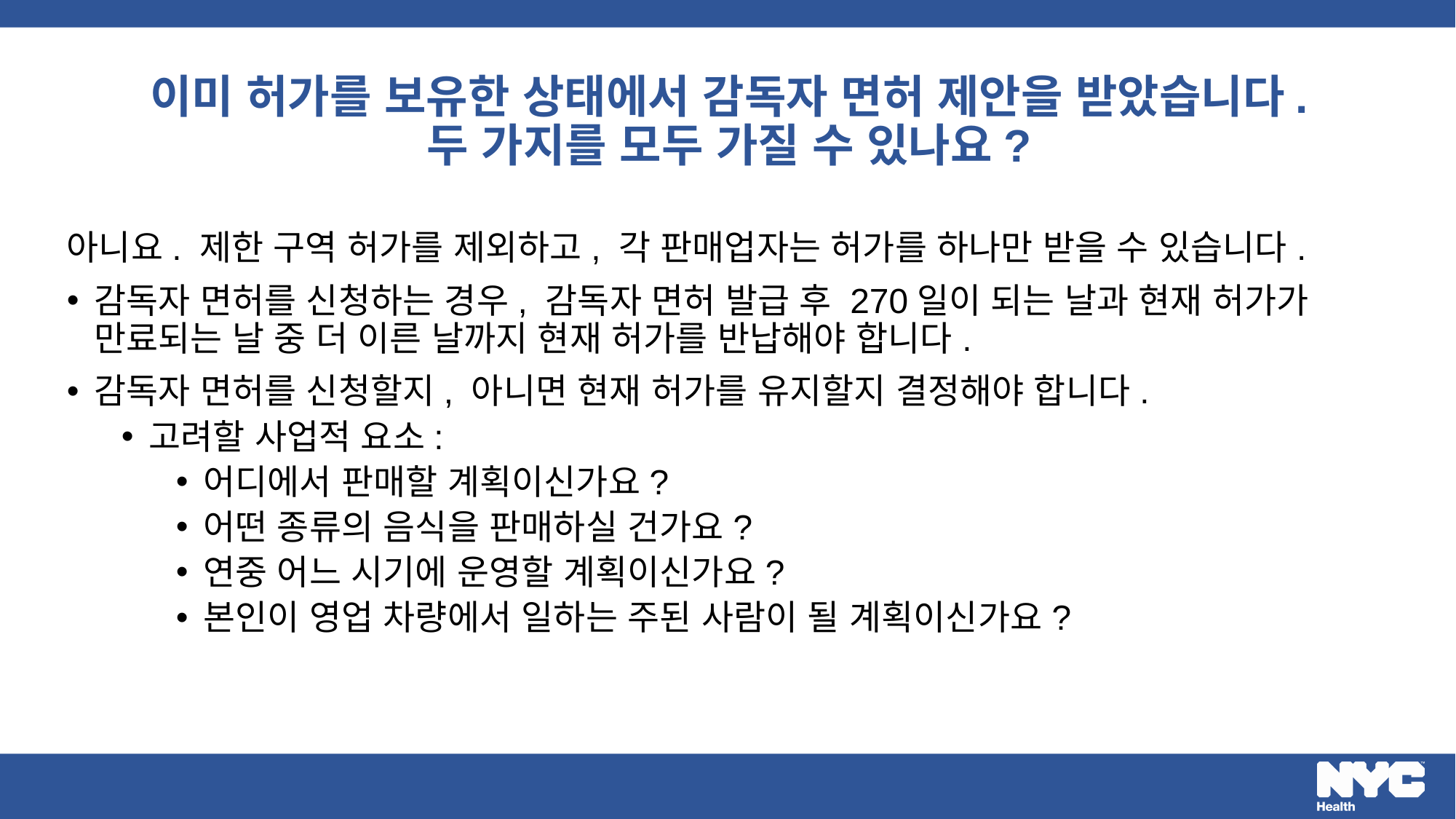

# 이미 허가를 보유한 상태에서 감독자 면허 제안을 받았습니다. 두 가지를 모두 가질 수 있나요?
아니요. 제한 구역 허가를 제외하고, 각 판매업자는 허가를 하나만 받을 수 있습니다.
감독자 면허를 신청하는 경우, 감독자 면허 발급 후 270일이 되는 날과 현재 허가가 만료되는 날 중 더 이른 날까지 현재 허가를 반납해야 합니다.
감독자 면허를 신청할지, 아니면 현재 허가를 유지할지 결정해야 합니다.
고려할 사업적 요소:
어디에서 판매할 계획이신가요?
어떤 종류의 음식을 판매하실 건가요?
연중 어느 시기에 운영할 계획이신가요?
본인이 영업 차량에서 일하는 주된 사람이 될 계획이신가요?